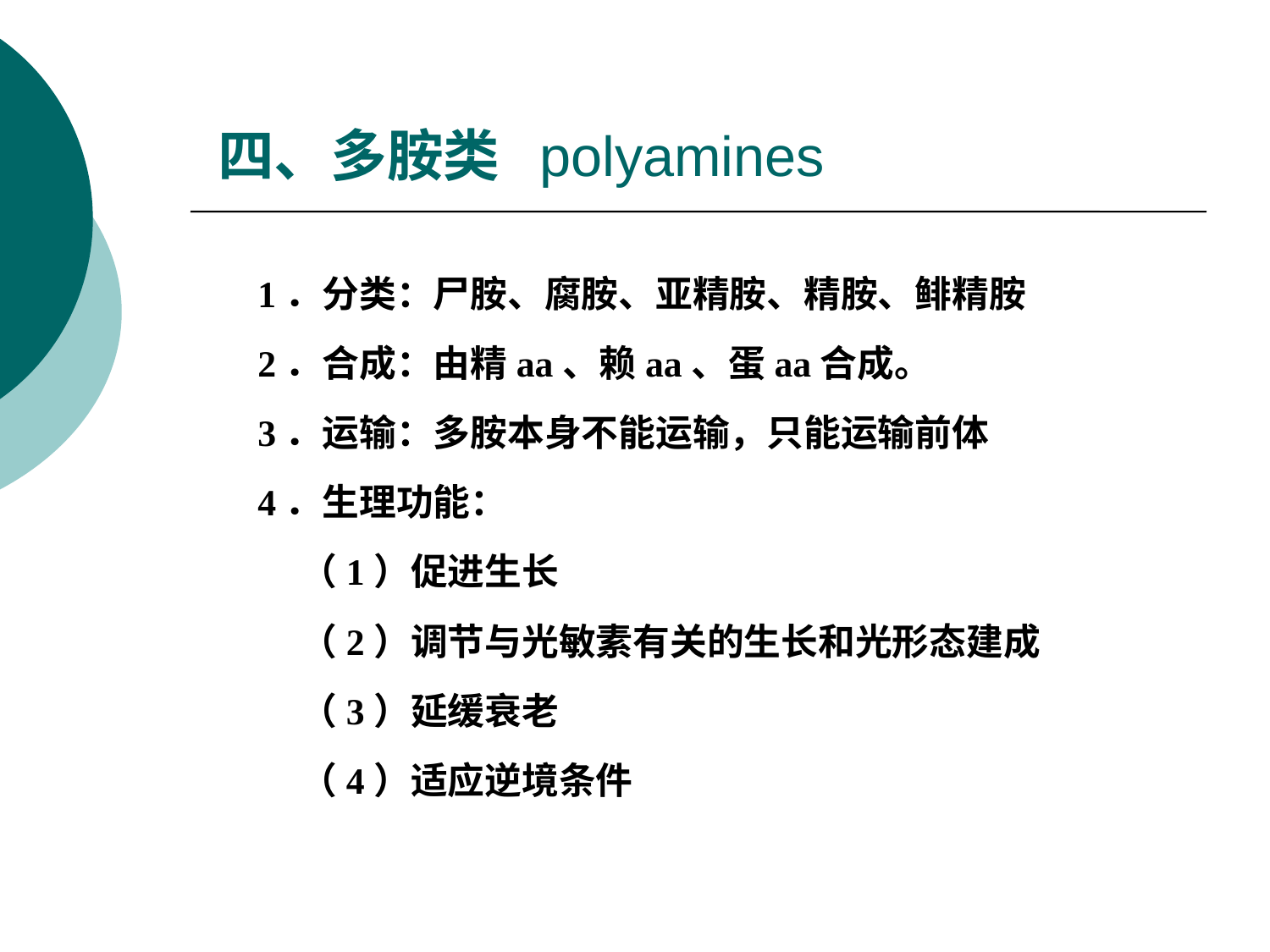

# 四、多胺类  polyamines
1．分类：尸胺、腐胺、亚精胺、精胺、鲱精胺
2．合成：由精aa、赖aa、蛋aa合成。
3．运输：多胺本身不能运输，只能运输前体
4．生理功能：
    （1）促进生长
    （2）调节与光敏素有关的生长和光形态建成
    （3）延缓衰老
    （4）适应逆境条件